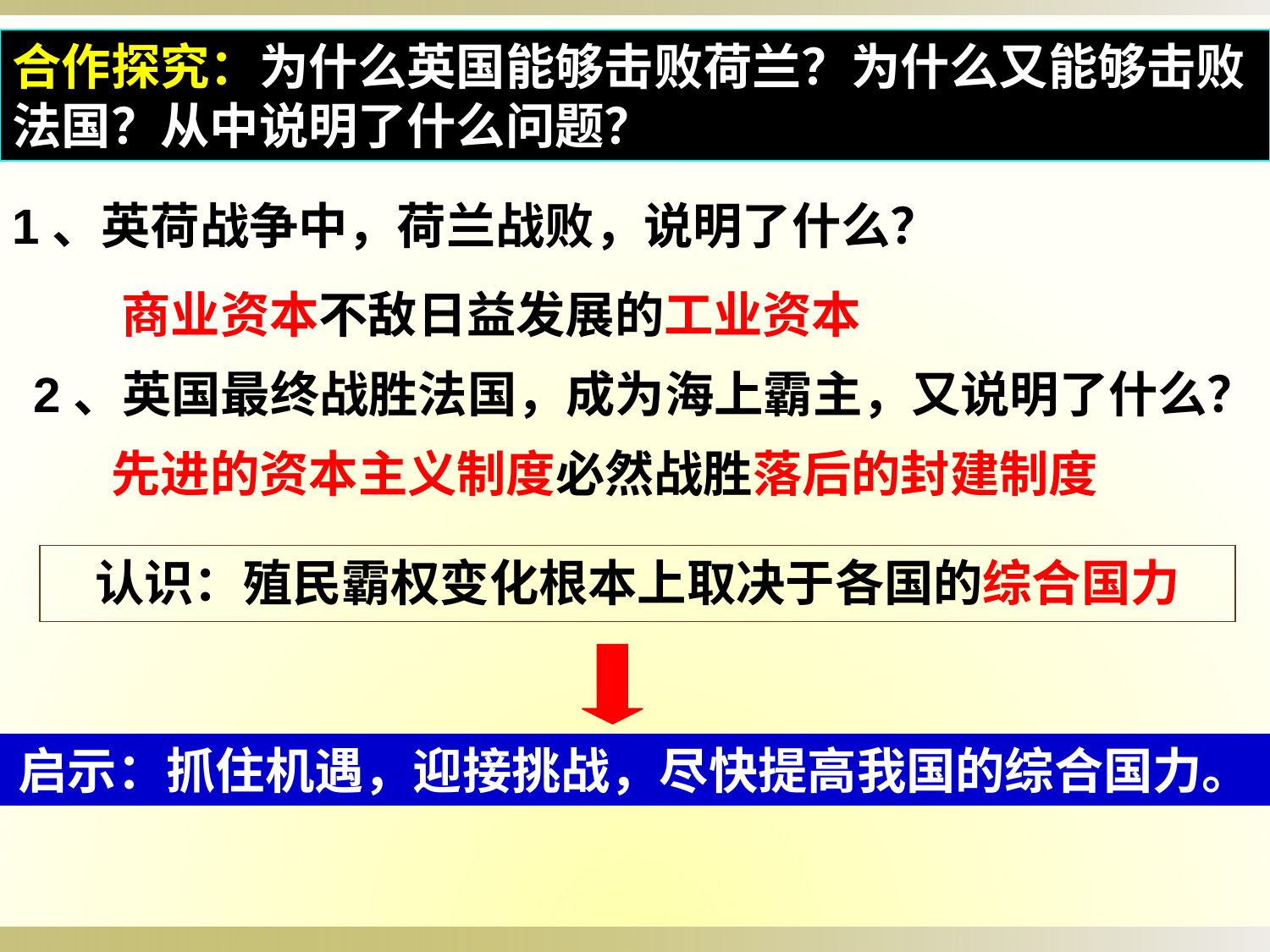

合作探究：为什么英国能够击败荷兰？为什么又能够击败法国？从中说明了什么问题？
1、英荷战争中，荷兰战败，说明了什么？
商业资本不敌日益发展的工业资本
2、英国最终战胜法国，成为海上霸主，又说明了什么？
先进的资本主义制度必然战胜落后的封建制度
认识：殖民霸权变化根本上取决于各国的综合国力

启示：抓住机遇，迎接挑战，尽快提高我国的综合国力。